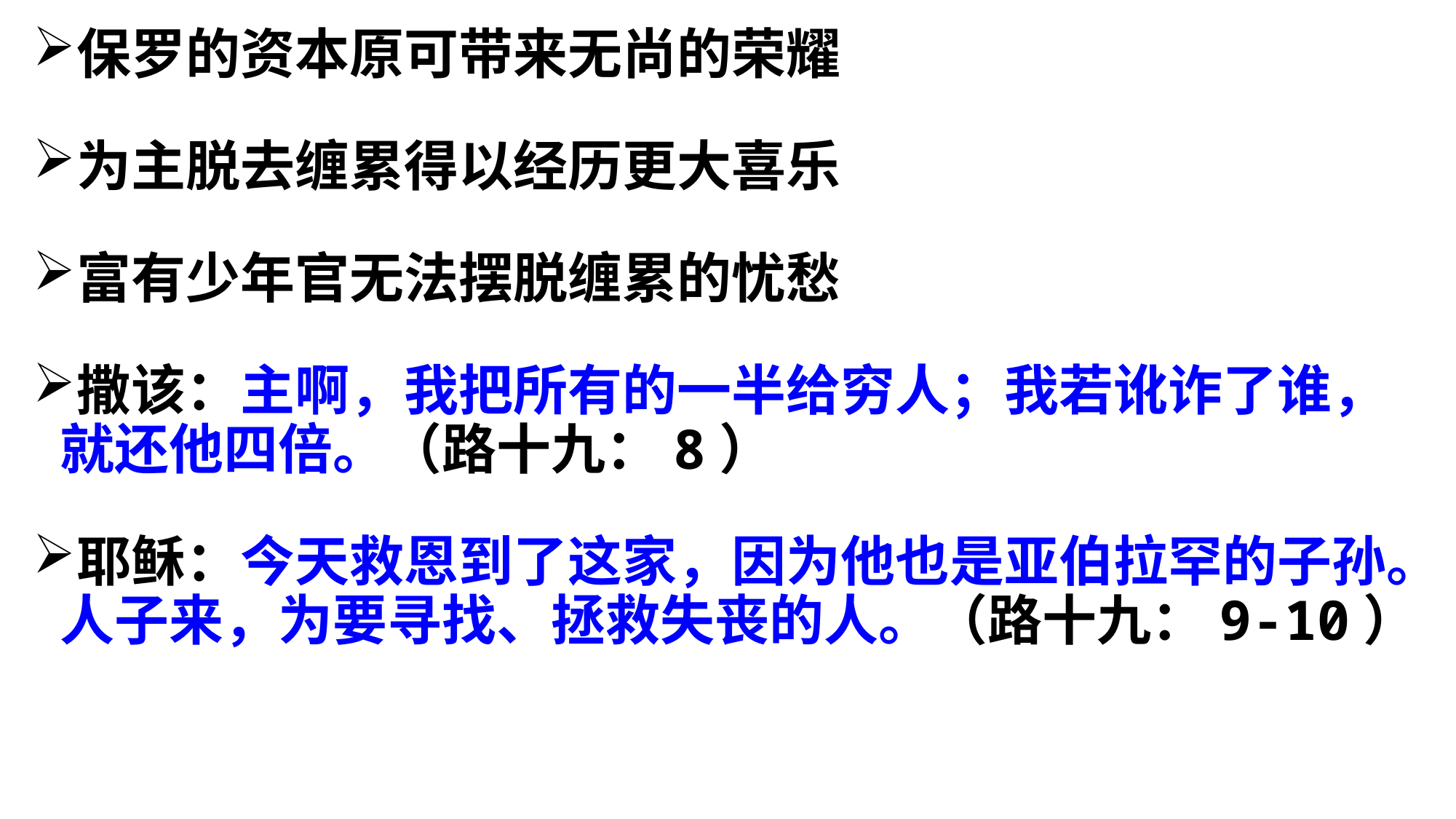

保罗的资本原可带来无尚的荣耀

为主脱去缠累得以经历更大喜乐

富有少年官无法摆脱缠累的忧愁

撒该：主啊，我把所有的一半给穷人；我若讹诈了谁，就还他四倍。（路十九：8）

耶稣：今天救恩到了这家，因为他也是亚伯拉罕的子孙。人子来，为要寻找、拯救失丧的人。（路十九：9-10）